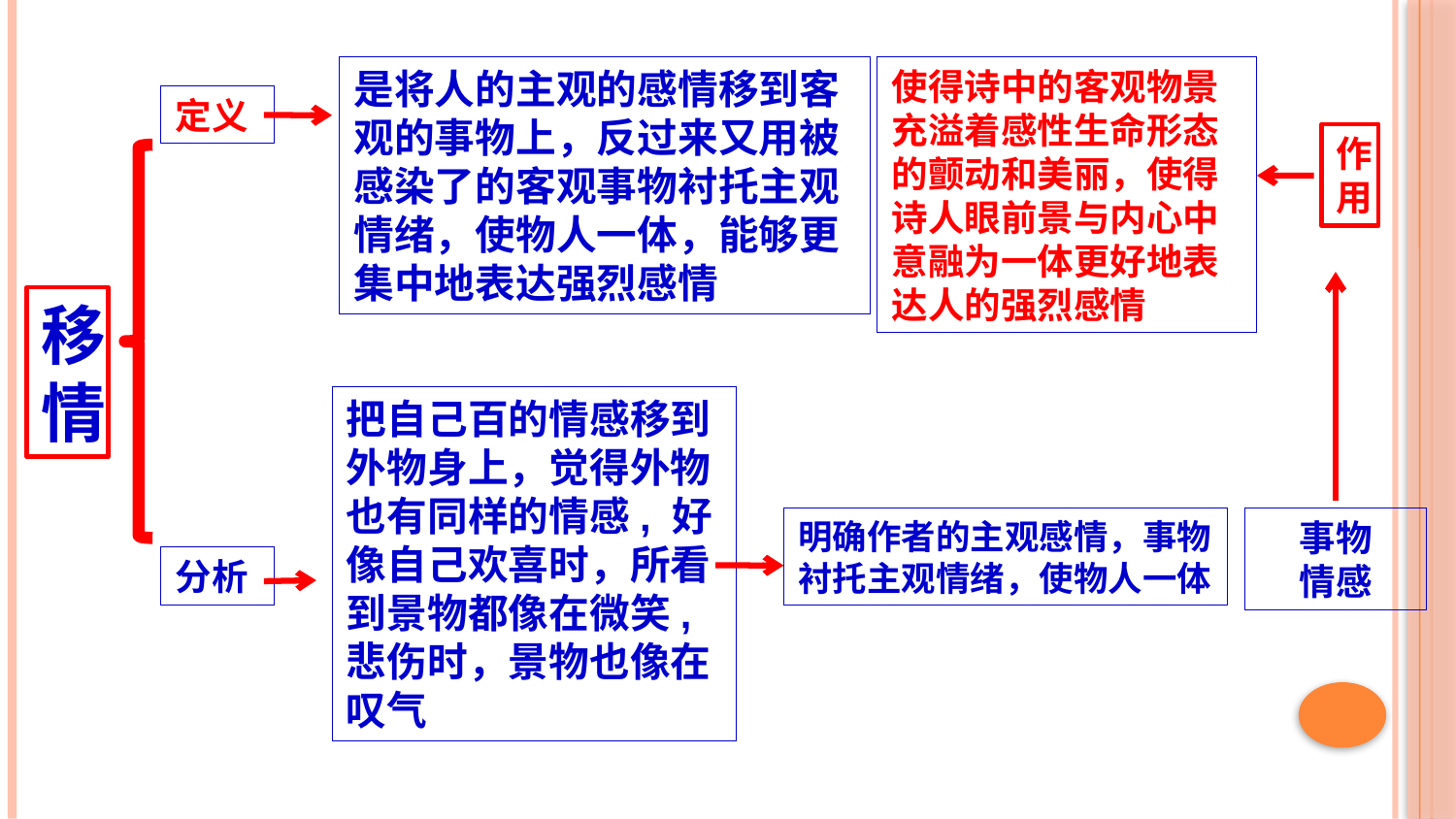

是将人的主观的感情移到客观的事物上，反过来又用被感染了的客观事物衬托主观情绪，使物人一体，能够更集中地表达强烈感情
使得诗中的客观物景充溢着感性生命形态的颤动和美丽，使得诗人眼前景与内心中意融为一体更好地表达人的强烈感情
定义
作用

移情
把自己百的情感移到外物身上，觉得外物也有同样的情感, 好像自己欢喜时，所看到景物都像在微笑, 悲伤时，景物也像在叹气
明确作者的主观感情，事物衬托主观情绪，使物人一体
事物
情感
分析